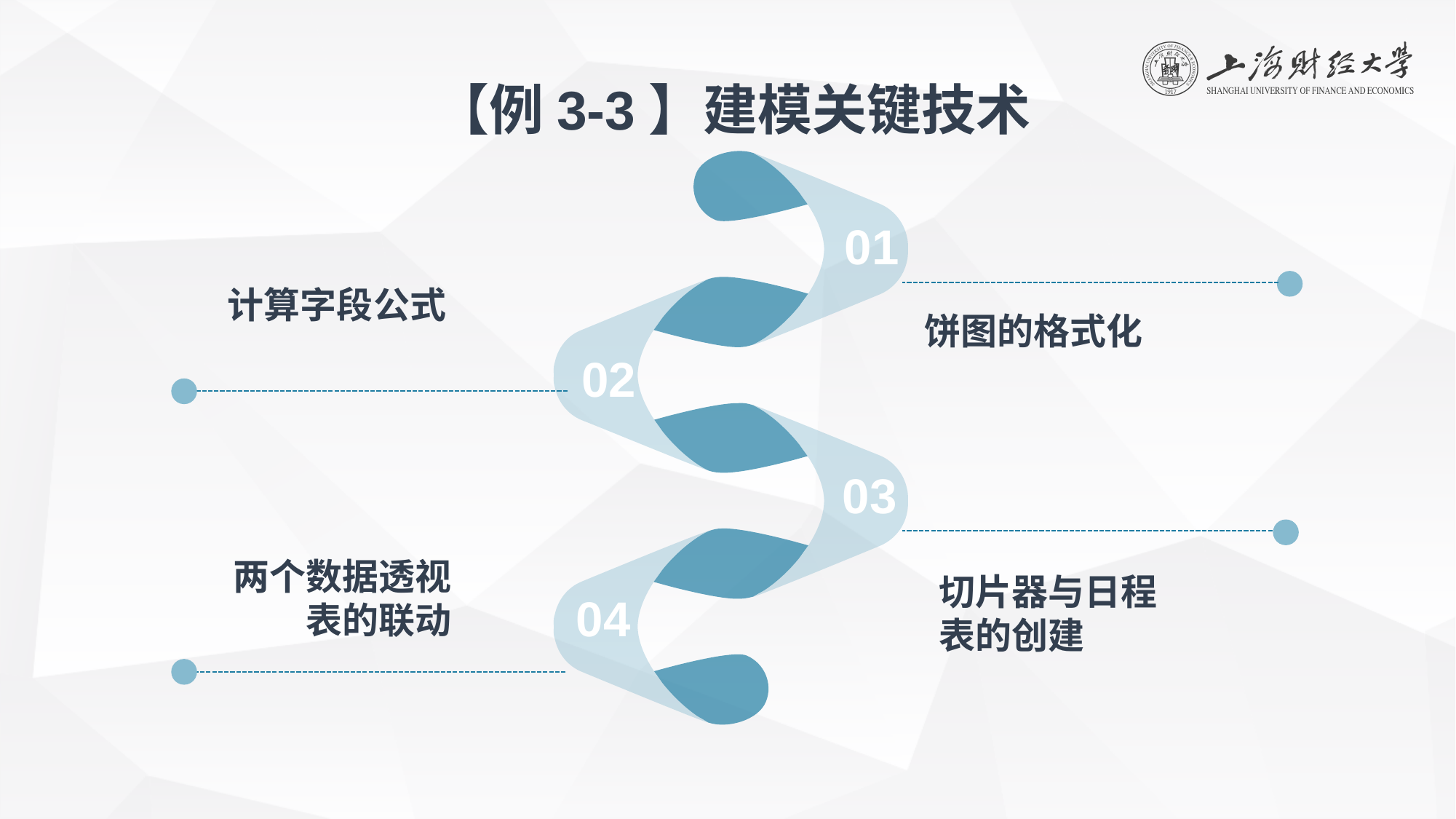

【例3-3】建模关键技术

01

计算字段公式

饼图的格式化
02

03

两个数据透视
表的联动
切片器与日程
表的创建
04